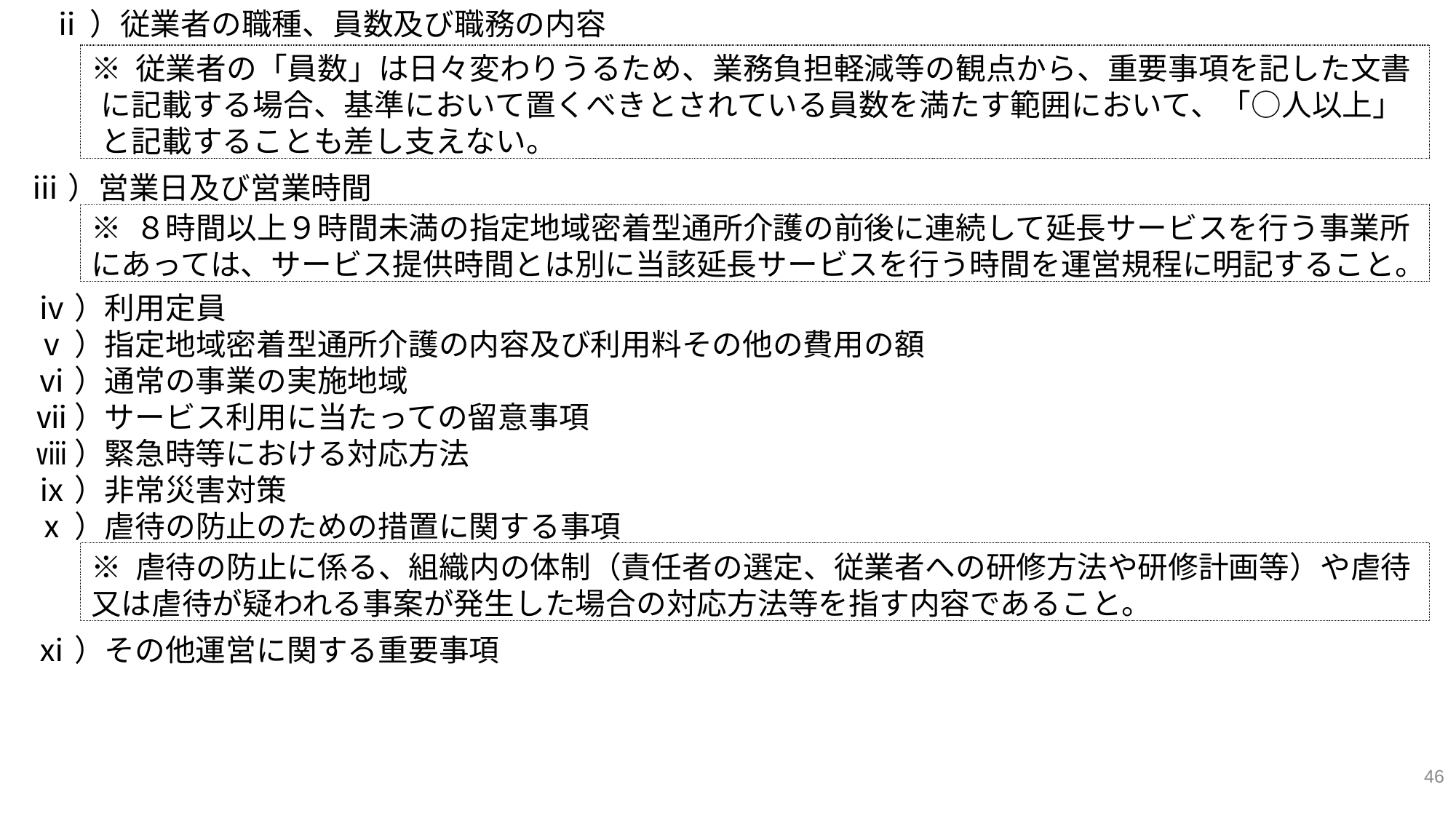

ⅱ）従業者の職種、員数及び職務の内容

ⅲ）営業日及び営業時間

ⅳ）利用定員
ⅴ）指定地域密着型通所介護の内容及び利用料その他の費用の額
ⅵ）通常の事業の実施地域
ⅶ）サービス利用に当たっての留意事項
ⅷ）緊急時等における対応方法
ⅸ）非常災害対策
ⅹ）虐待の防止のための措置に関する事項

ⅺ）その他運営に関する重要事項

※ 従業者の「員数」は日々変わりうるため、業務負担軽減等の観点から、重要事項を記した文書に記載する場合、基準において置くべきとされている員数を満たす範囲において、「○人以上」と記載することも差し支えない。
※ ８時間以上９時間未満の指定地域密着型通所介護の前後に連続して延長サービスを行う事業所にあっては、サービス提供時間とは別に当該延長サービスを行う時間を運営規程に明記すること。
※ 虐待の防止に係る、組織内の体制（責任者の選定、従業者への研修方法や研修計画等）や虐待又は虐待が疑われる事案が発生した場合の対応方法等を指す内容であること。
46